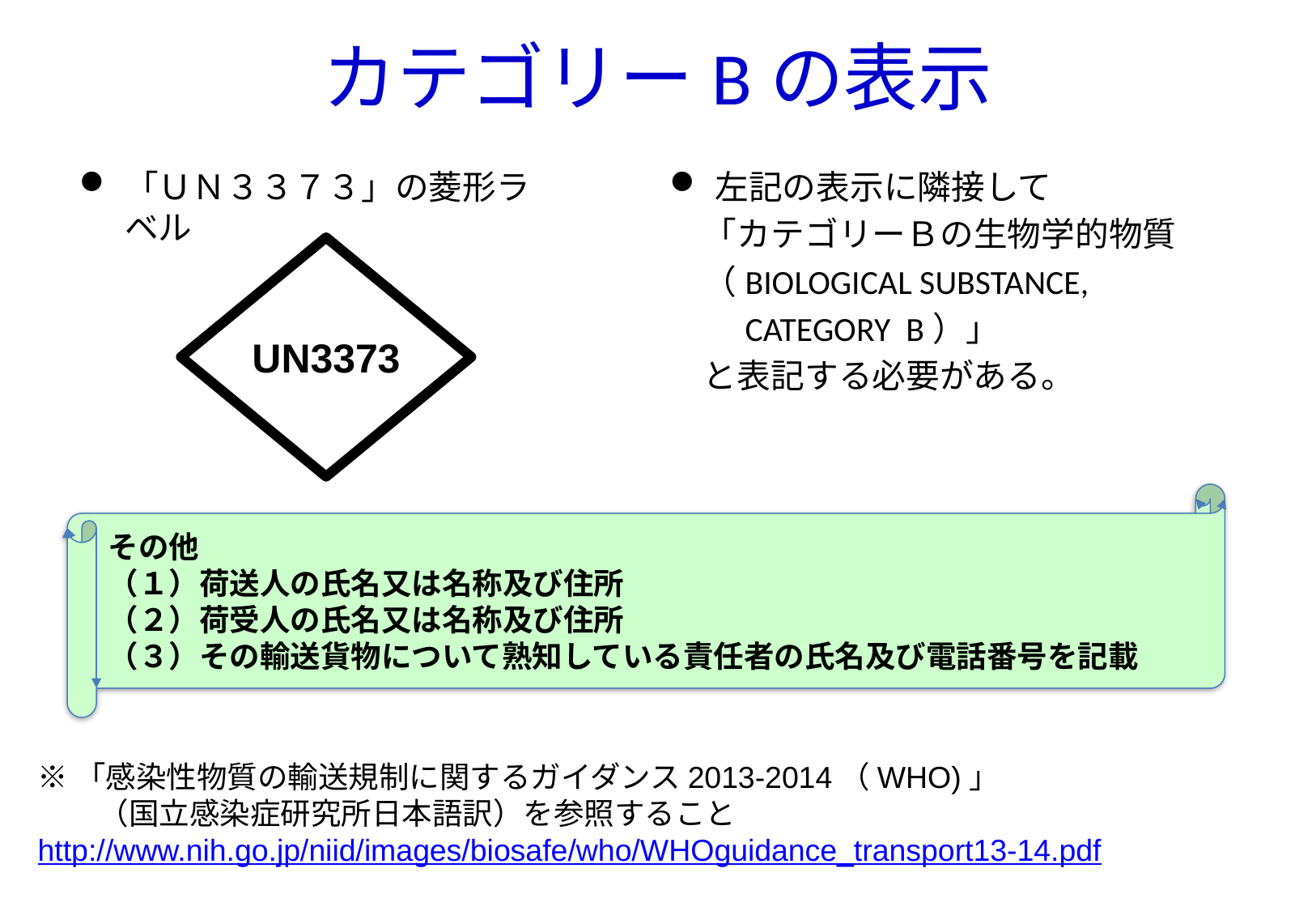

# カテゴリーBの表示
左記の表示に隣接して
　「カテゴリーＢの生物学的物質
　（BIOLOGICAL SUBSTANCE,
　　CATEGORY  B）」
　と表記する必要がある。

「ＵＮ３３７３」の菱形ラベル

UN3373
その他
（１）荷送人の氏名又は名称及び住所
（２）荷受人の氏名又は名称及び住所
（３）その輸送貨物について熟知している責任者の氏名及び電話番号を記載
※「感染性物質の輸送規制に関するガイダンス2013-2014（WHO)」
　　（国立感染症研究所日本語訳）を参照すること
http://www.nih.go.jp/niid/images/biosafe/who/WHOguidance_transport13-14.pdf